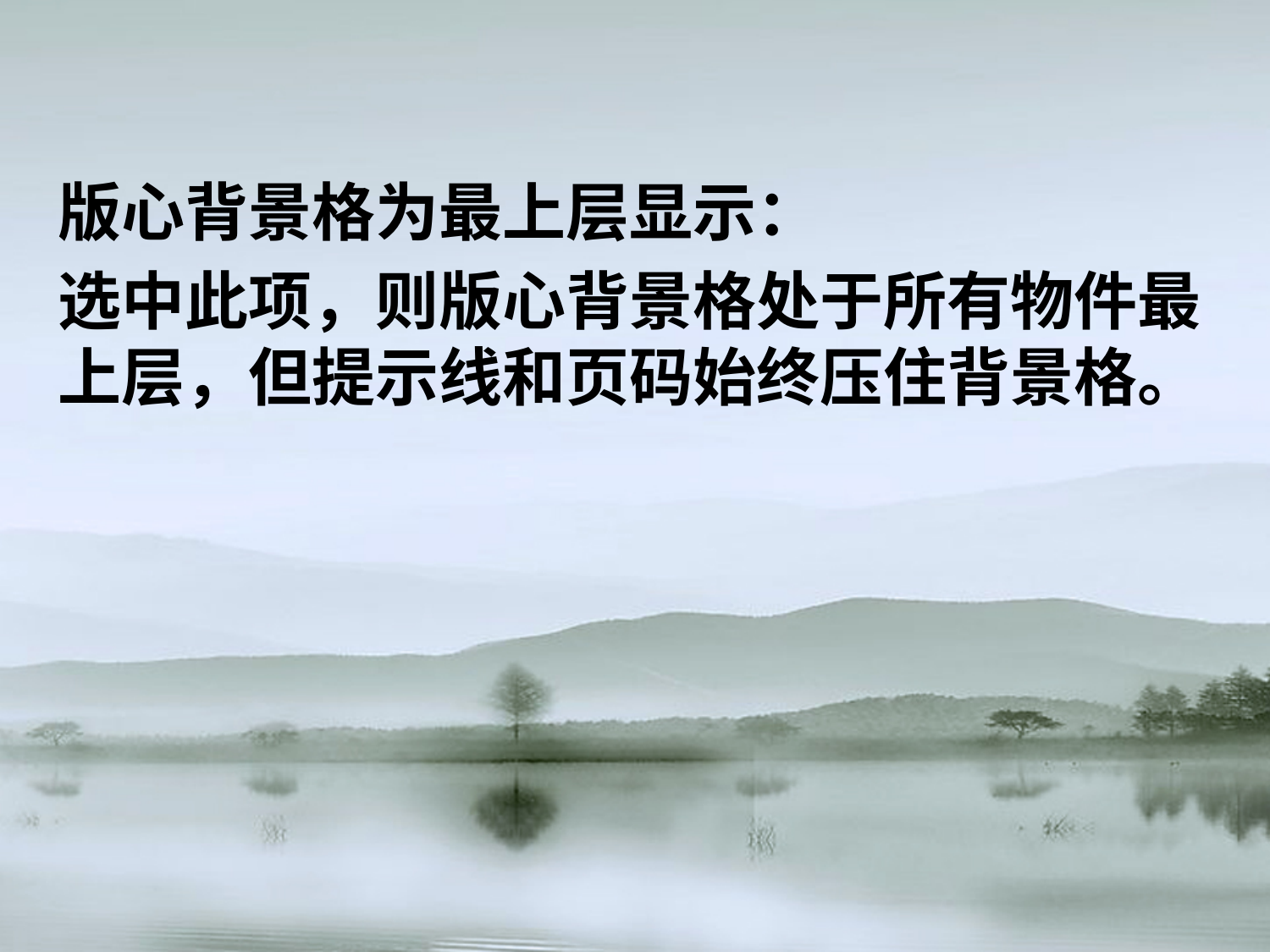

版心背景格为最上层显示：
选中此项，则版心背景格处于所有物件最上层，但提示线和页码始终压住背景格。